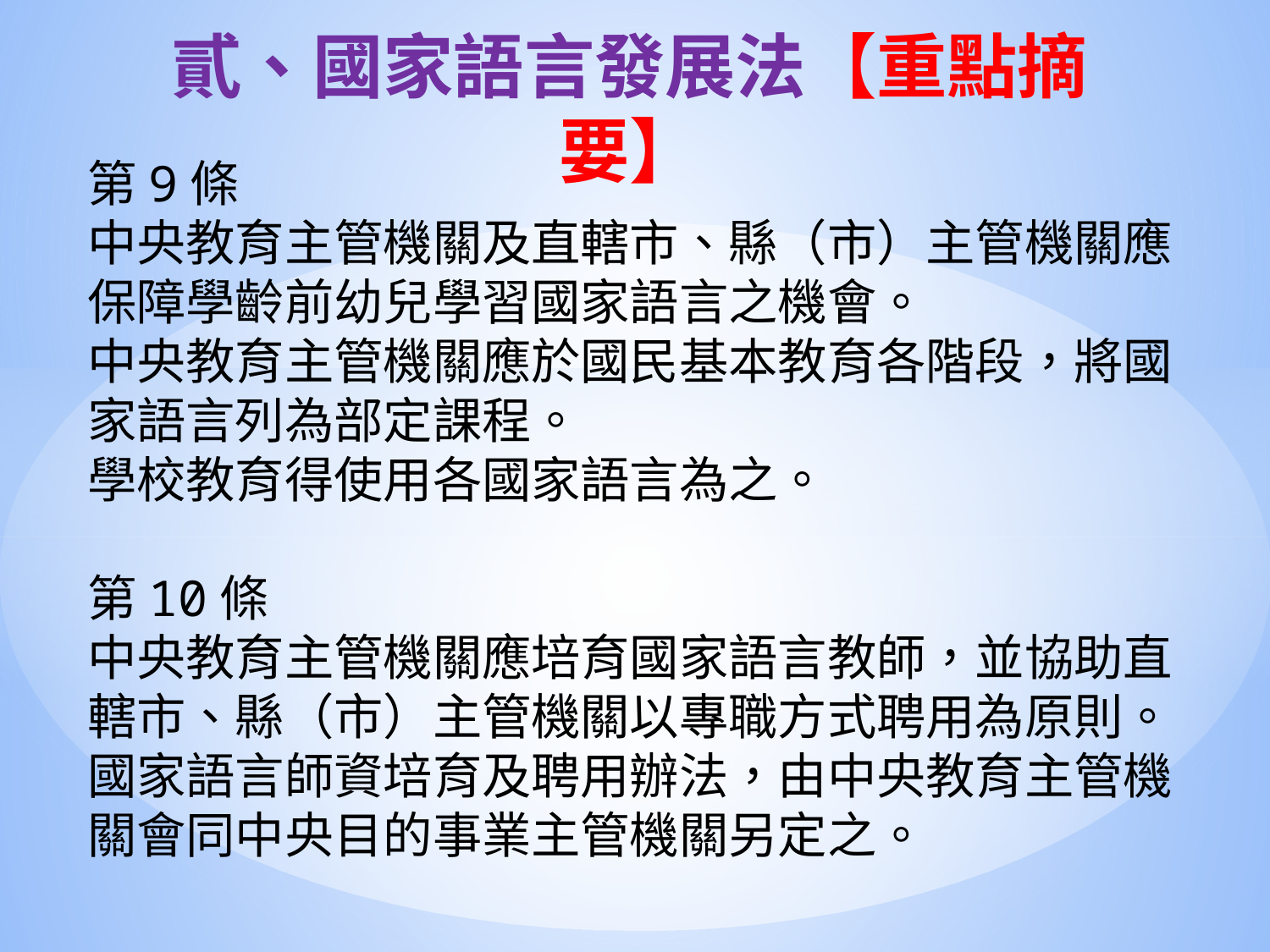

貳、國家語言發展法【重點摘要】
第9條
中央教育主管機關及直轄市、縣（市）主管機關應保障學齡前幼兒學習國家語言之機會。
中央教育主管機關應於國民基本教育各階段，將國家語言列為部定課程。
學校教育得使用各國家語言為之。

第10條
中央教育主管機關應培育國家語言教師，並協助直轄市、縣（市）主管機關以專職方式聘用為原則。
國家語言師資培育及聘用辦法，由中央教育主管機關會同中央目的事業主管機關另定之。